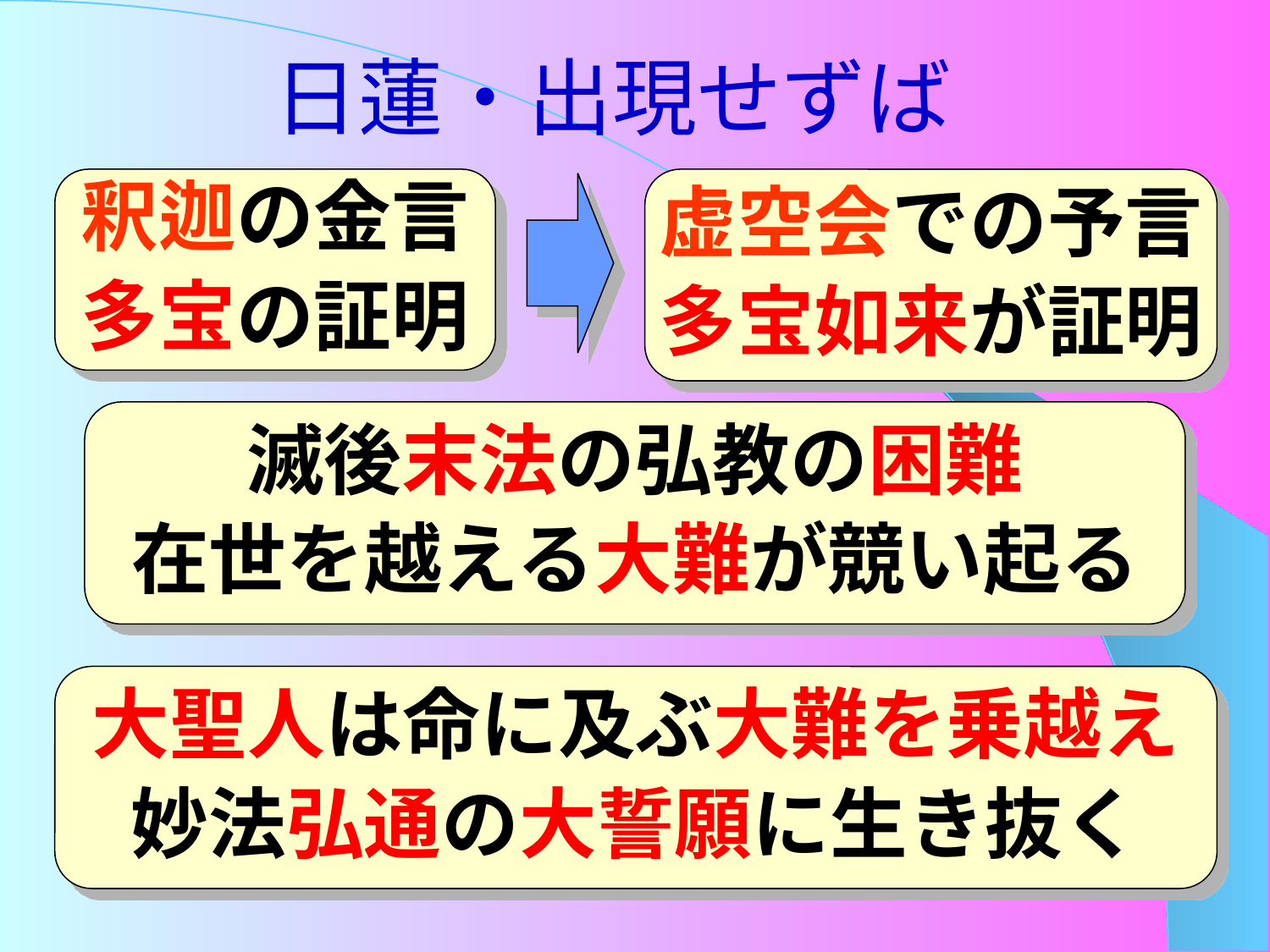

# 日蓮・出現せずば
釈迦の金言
多宝の証明
虚空会での予言
多宝如来が証明

滅後末法の弘教の困難
在世を越える大難が競い起る
大聖人は命に及ぶ大難を乗越え
妙法弘通の大誓願に生き抜く